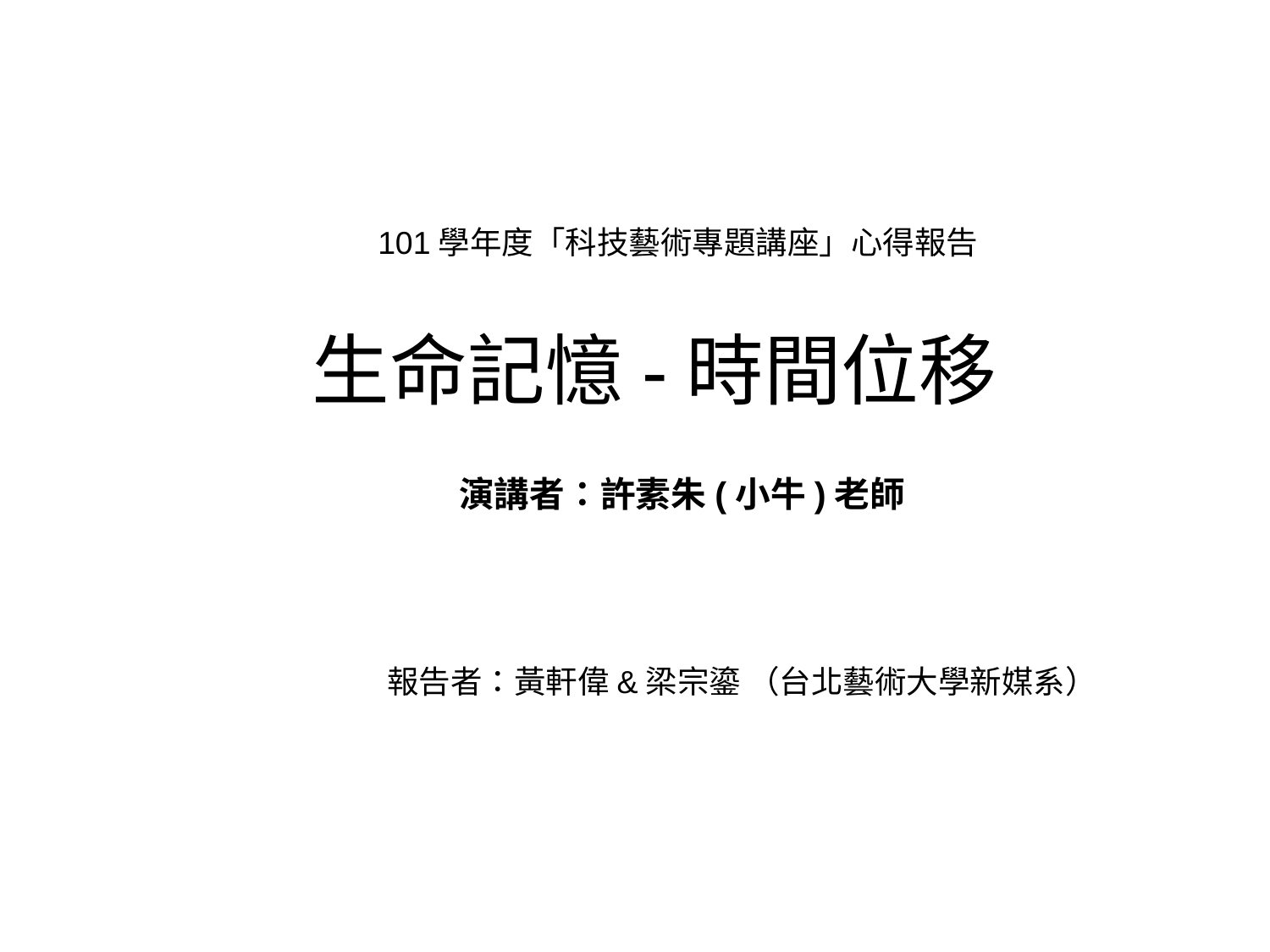

101學年度「科技藝術專題講座」心得報告
# 生命記憶-時間位移
演講者：許素朱(小牛)老師
報告者：黃軒偉&梁宗鎏 （台北藝術大學新媒系）